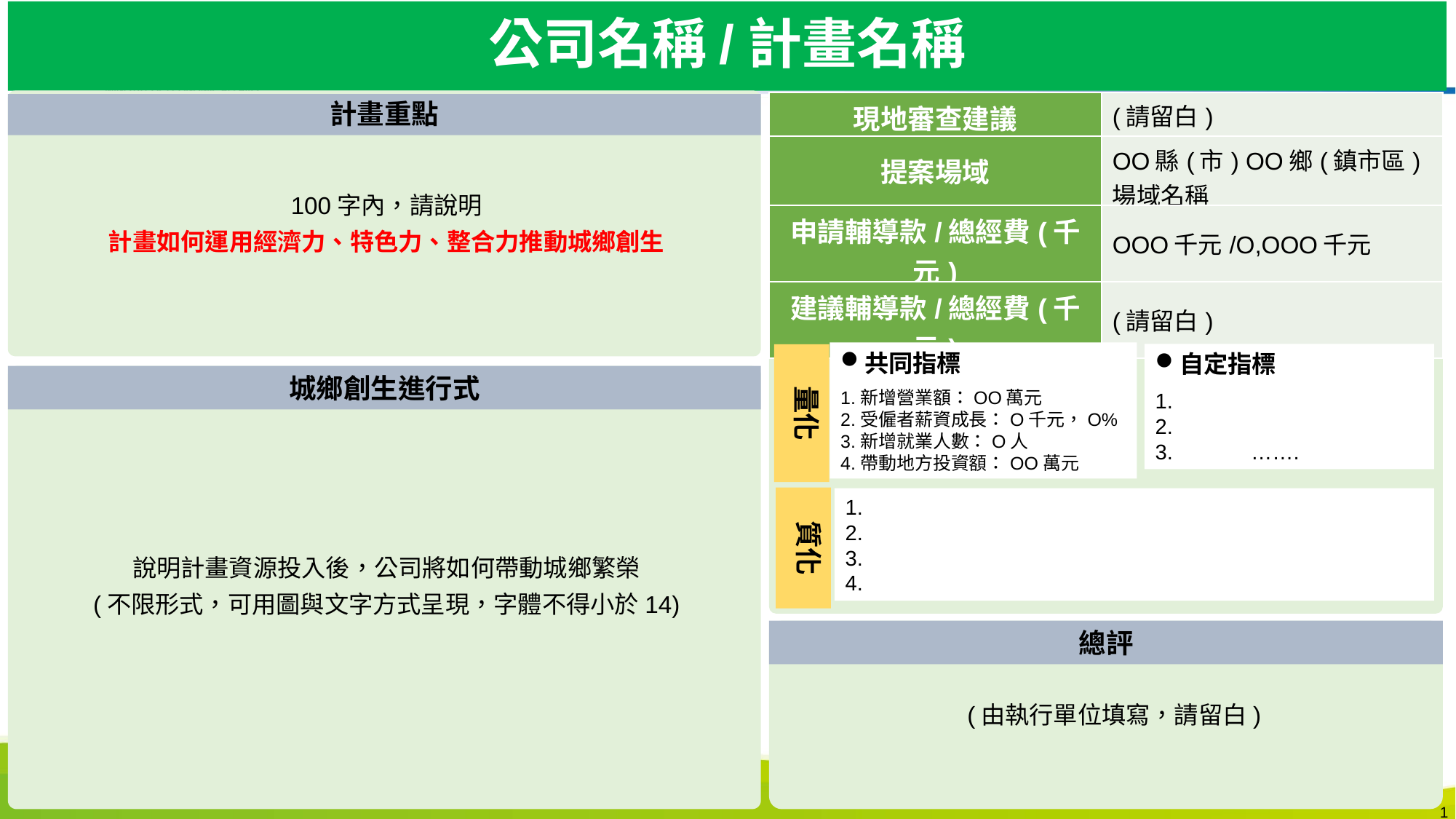

公司名稱/計畫名稱

| 現地審查建議 | (請留白) |
| --- | --- |
| 提案場域 | OO縣(市) OO鄉(鎮市區) 場域名稱 |
| 申請輔導款/總經費(千元) | OOO千元/O,OOO千元 |
| 建議輔導款/總經費(千元) | (請留白) |
計畫重點
100字內，請說明
計畫如何運用經濟力、特色力、整合力推動城鄉創生
計畫效益

共同指標
1.新增營業額：OO萬元
2.受僱者薪資成長：O千元，O%
3.新增就業人數：O人
4.帶動地方投資額：OO萬元
自定指標
1.
2.
3.             …….
量化

城鄉創生進行式
質化
1.
2.
3.
4.
說明計畫資源投入後，公司將如何帶動城鄉繁榮
(不限形式，可用圖與文字方式呈現，字體不得小於14)

總評
(由執行單位填寫，請留白)
1